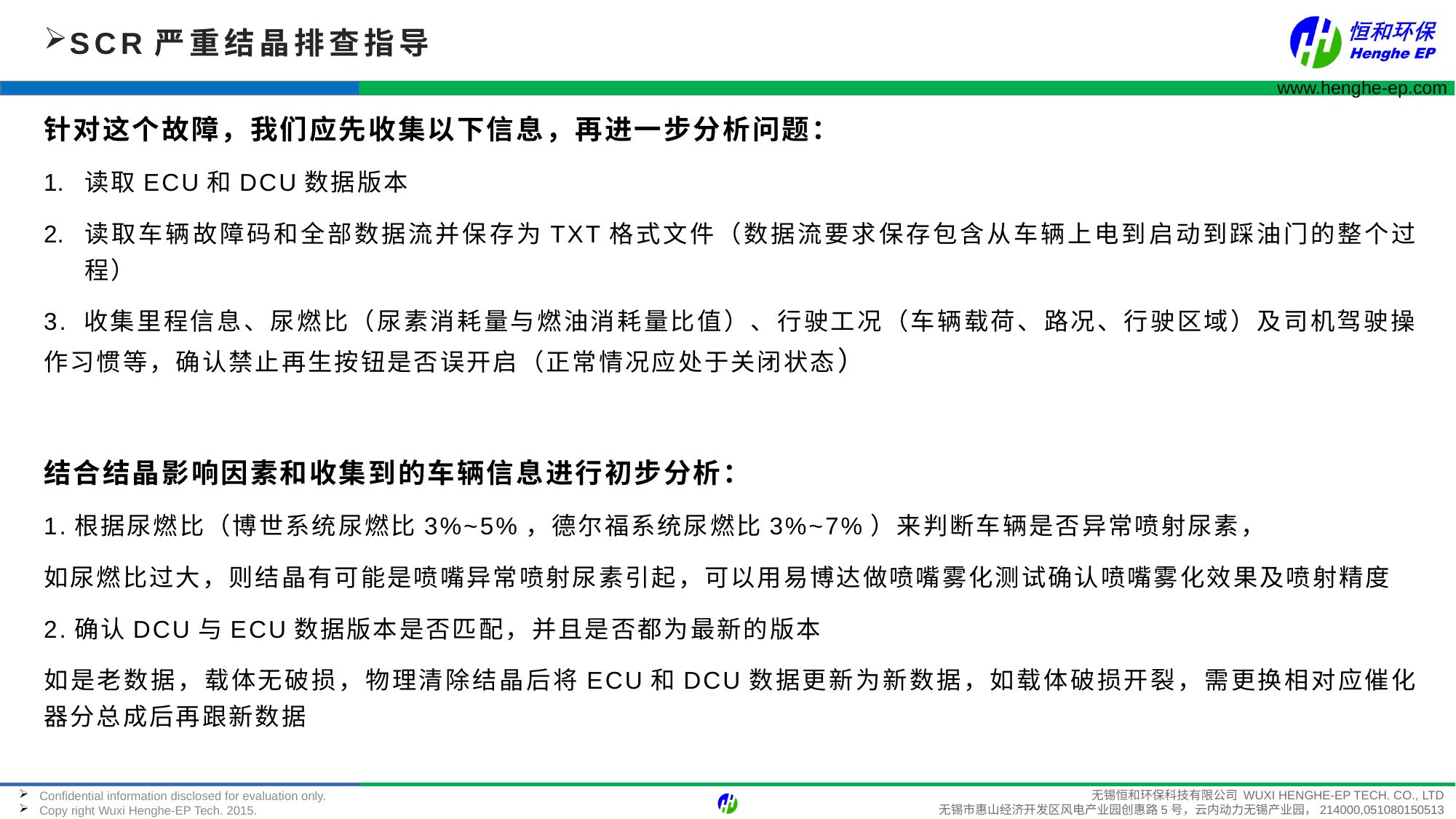

# SCR严重结晶排查指导
针对这个故障，我们应先收集以下信息，再进一步分析问题：
读取ECU和DCU数据版本
读取车辆故障码和全部数据流并保存为TXT格式文件（数据流要求保存包含从车辆上电到启动到踩油门的整个过程）
3. 收集里程信息、尿燃比（尿素消耗量与燃油消耗量比值）、行驶工况（车辆载荷、路况、行驶区域）及司机驾驶操作习惯等，确认禁止再生按钮是否误开启（正常情况应处于关闭状态）

结合结晶影响因素和收集到的车辆信息进行初步分析：
1.根据尿燃比（博世系统尿燃比3%~5%，德尔福系统尿燃比3%~7%）来判断车辆是否异常喷射尿素，
如尿燃比过大，则结晶有可能是喷嘴异常喷射尿素引起，可以用易博达做喷嘴雾化测试确认喷嘴雾化效果及喷射精度
2.确认DCU与ECU数据版本是否匹配，并且是否都为最新的版本
如是老数据，载体无破损，物理清除结晶后将ECU和DCU数据更新为新数据，如载体破损开裂，需更换相对应催化器分总成后再跟新数据